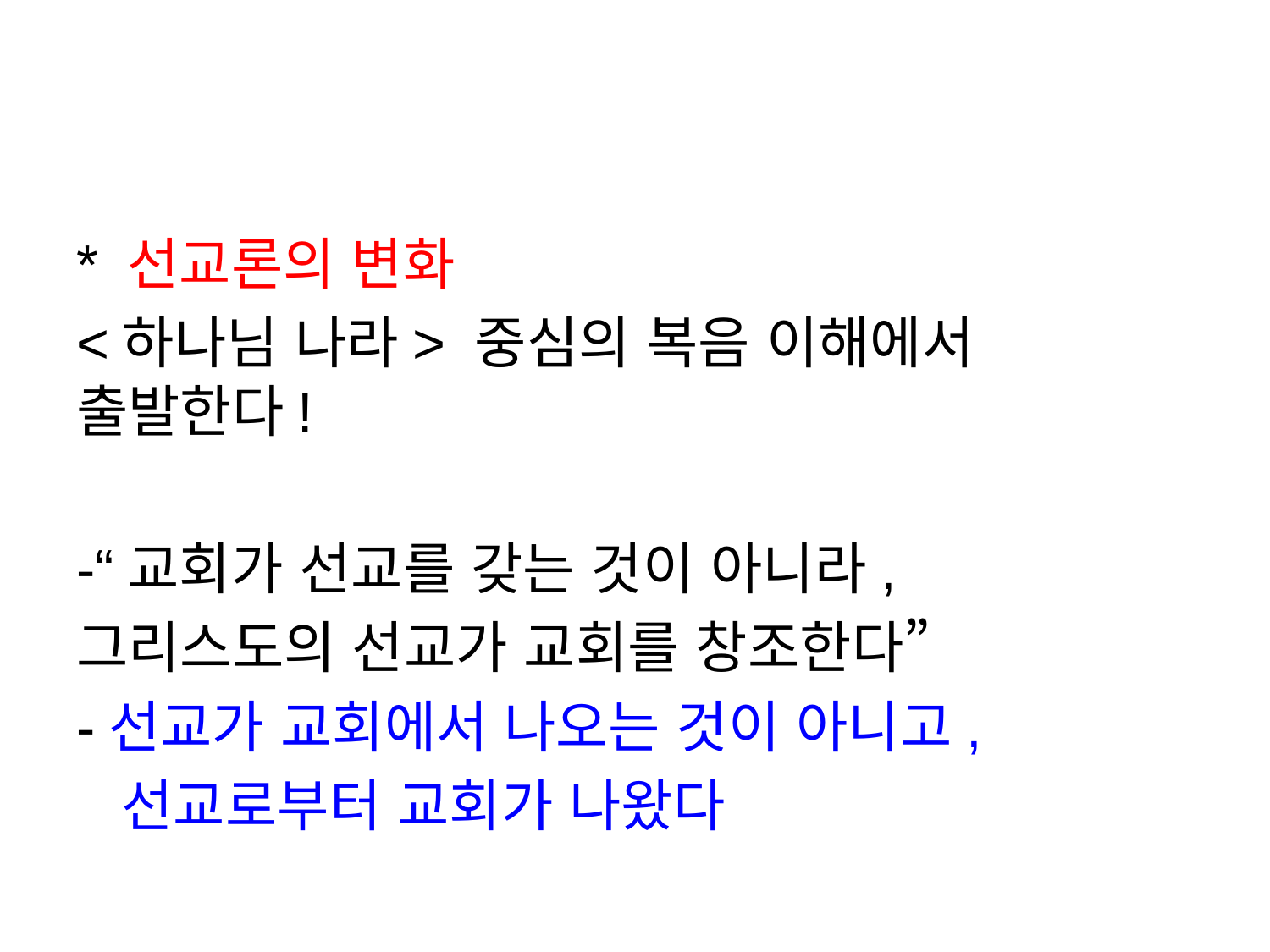

#
* 선교론의 변화
<하나님 나라> 중심의 복음 이해에서 출발한다!

-“교회가 선교를 갖는 것이 아니라,
그리스도의 선교가 교회를 창조한다”
-선교가 교회에서 나오는 것이 아니고,
  선교로부터 교회가 나왔다